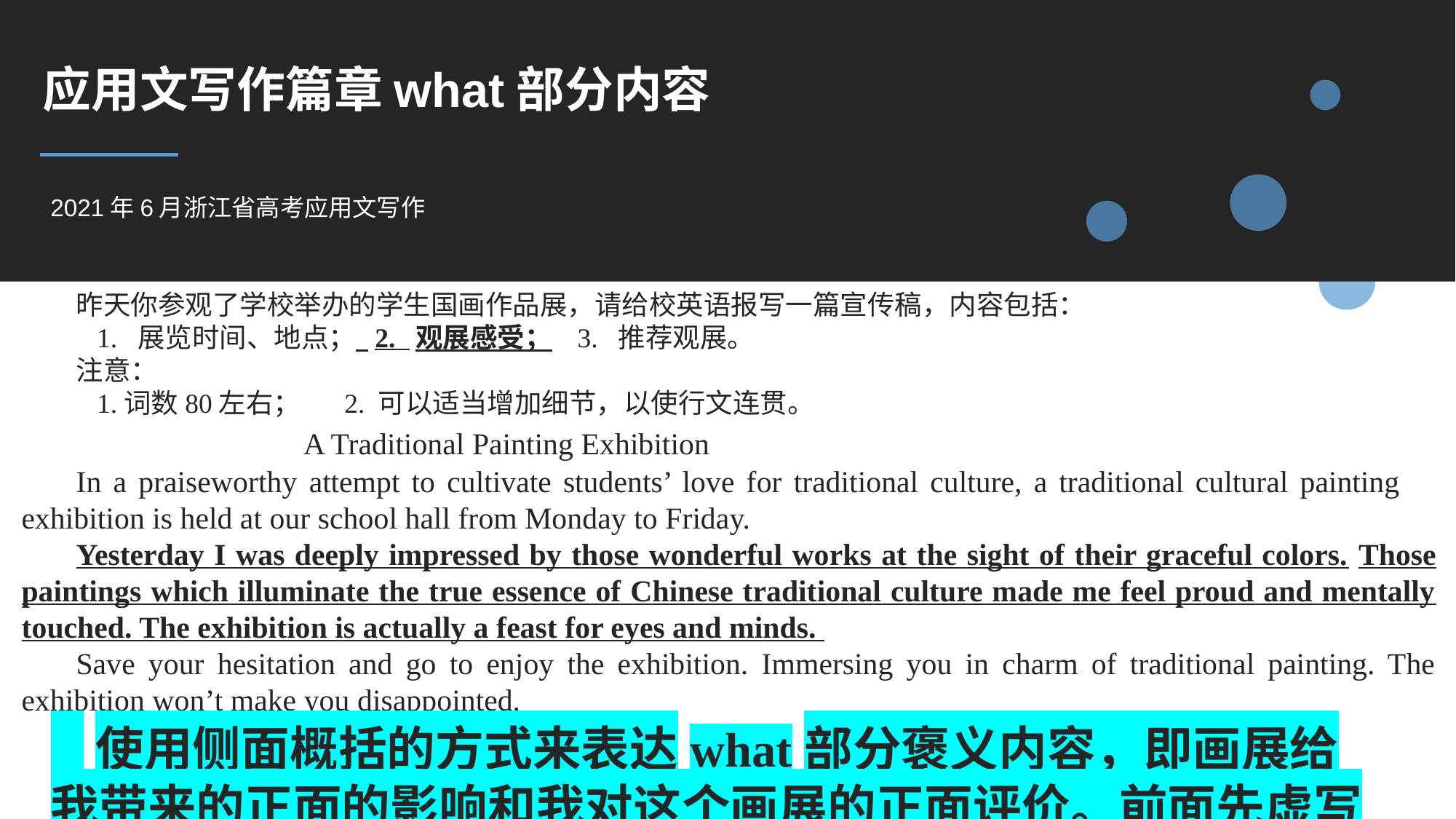

应用文写作篇章what部分内容
 2021年6月浙江省高考应用文写作

昨天你参观了学校举办的学生国画作品展，请给校英语报写一篇宣传稿，内容包括：
   1.  展览时间、地点；  2.  观展感受；   3.  推荐观展。
注意：
   1.词数80左右；      2. 可以适当增加细节，以使行文连贯。
                         A Traditional Painting Exhibition
In a praiseworthy attempt to cultivate students’ love for traditional culture, a traditional cultural painting    exhibition is held at our school hall from Monday to Friday.
Yesterday I was deeply impressed by those wonderful works at the sight of their graceful colors. Those paintings which illuminate the true essence of Chinese traditional culture made me feel proud and mentally touched. The exhibition is actually a feast for eyes and minds.
Save your hesitation and go to enjoy the exhibition. Immersing you in charm of traditional painting. The exhibition won’t make you disappointed.
   使用侧面概括的方式来表达what部分褒义内容，即画展给我带来的正面的影响和我对这个画展的正面评价。前面先虚写说明我被画展深深吸引，然后接下去实写画展具体对我的吸引之处，虚实结合展现作者对画展的评价。